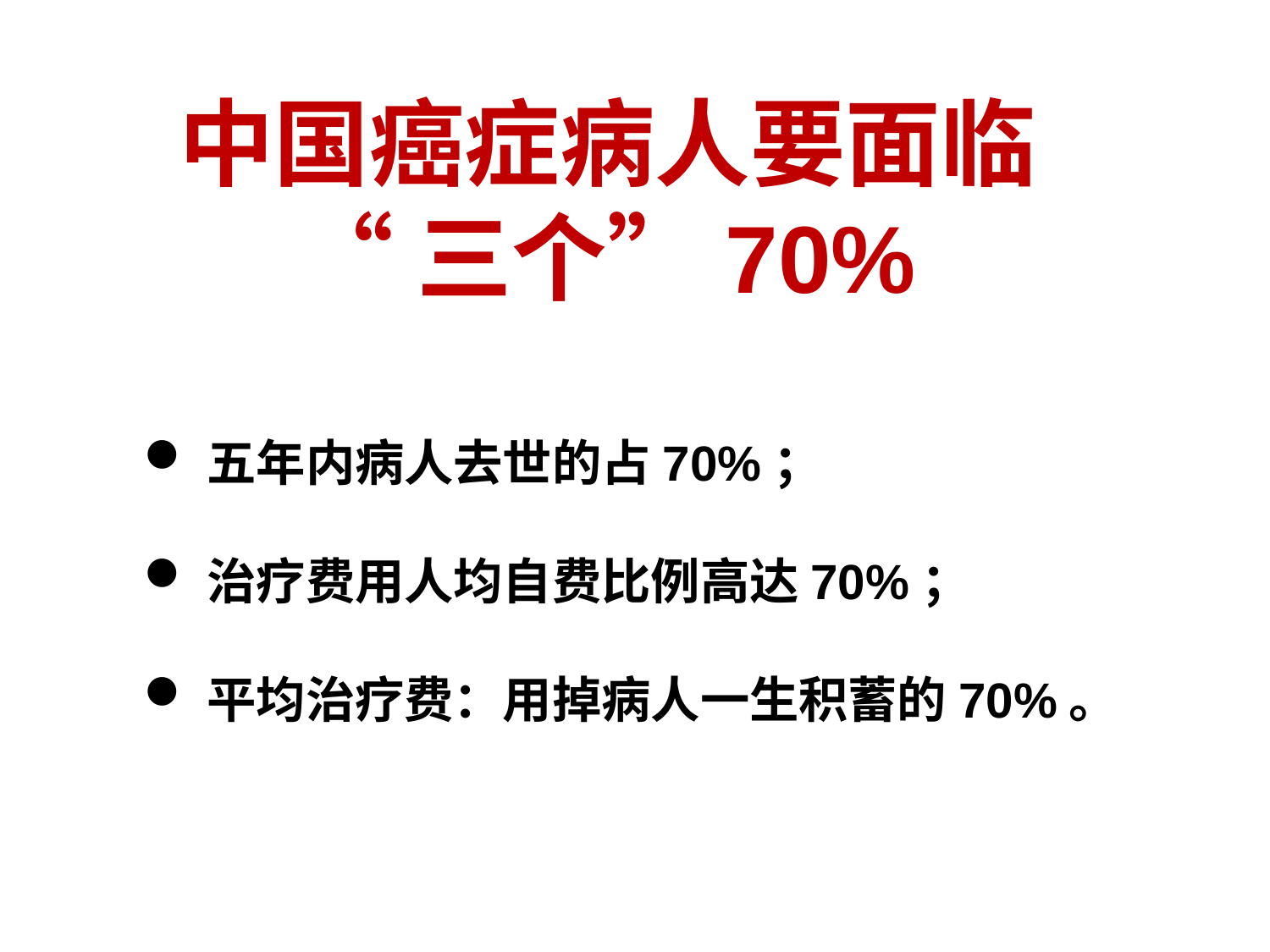

中国癌症病人要面临
“三个”70%
五年内病人去世的占70%；
治疗费用人均自费比例高达70%；
平均治疗费：用掉病人一生积蓄的70%。